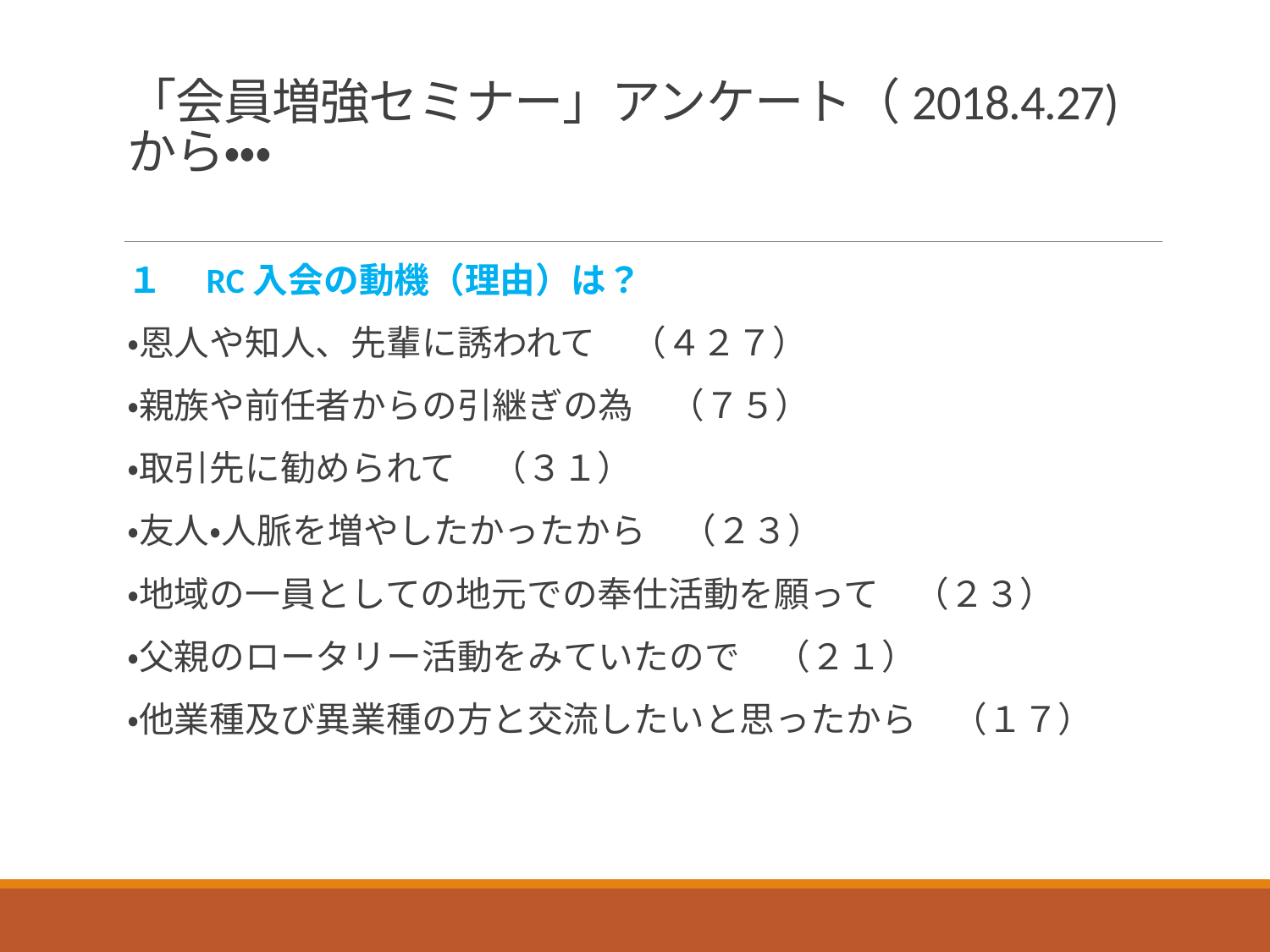

# 「会員増強セミナー」アンケート（2018.4.27)から・・・
１　RC入会の動機（理由）は？
・恩人や知人、先輩に誘われて　（４２７）
・親族や前任者からの引継ぎの為　（７５）
・取引先に勧められて　（３１）
・友人・人脈を増やしたかったから　（２３）
・地域の一員としての地元での奉仕活動を願って　（２３）
・父親のロータリー活動をみていたので　（２１）
・他業種及び異業種の方と交流したいと思ったから　（１７）